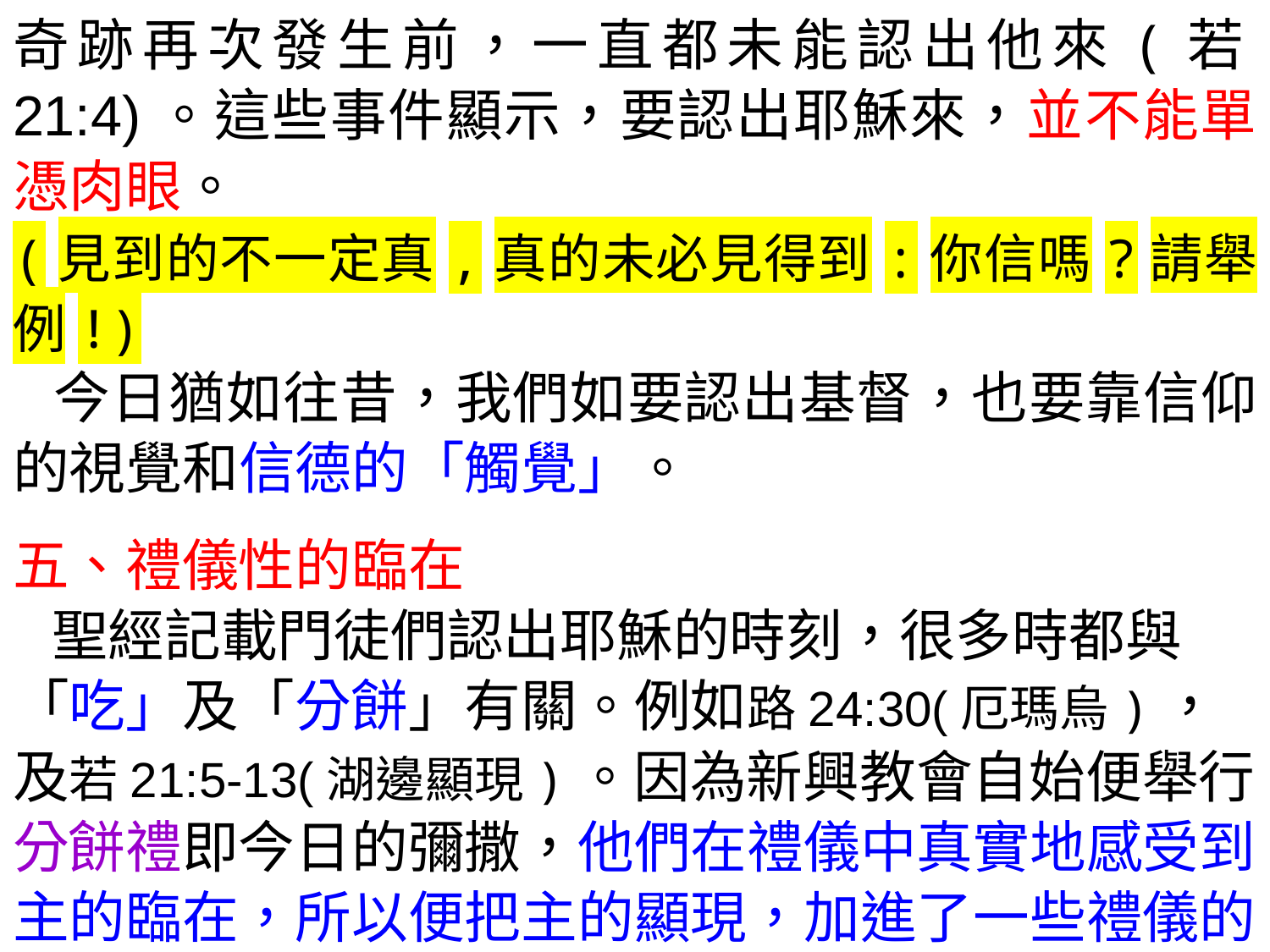

奇跡再次發生前，一直都未能認出他來(若21:4)。這些事件顯示，要認出耶穌來，並不能單憑肉眼。
(見到的不一定真,真的未必見得到:你信嗎?請舉例!)
  今日猶如往昔，我們如要認出基督，也要靠信仰的視覺和信德的「觸覺」。
五、禮儀性的臨在
  聖經記載門徒們認出耶穌的時刻，很多時都與「吃」及「分餅」有關。例如路24:30(厄瑪烏)，及若21:5-13(湖邊顯現)。因為新興教會自始便舉行分餅禮即今日的彌撒，他們在禮儀中真實地感受到主的臨在，所以便把主的顯現，加進了一些禮儀的色彩。也可見，當時教會相信基督的復活和顯現，是基於一種「信仰經驗」,而非單單五官的感覺。